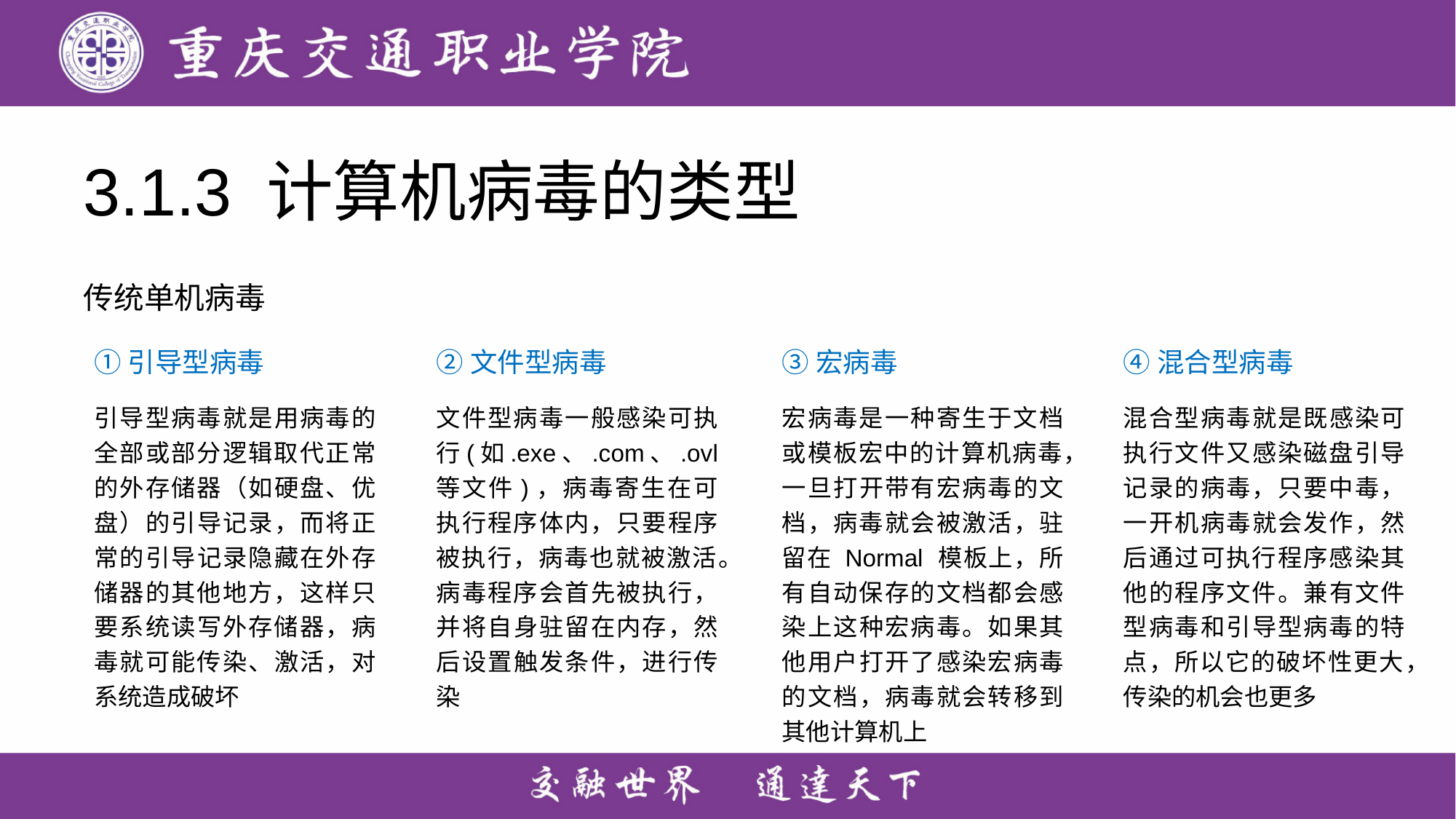

# 3.1.3 计算机病毒的类型
传统单机病毒
①引导型病毒
引导型病毒就是用病毒的全部或部分逻辑取代正常的外存储器（如硬盘、优盘）的引导记录，而将正常的引导记录隐藏在外存储器的其他地方，这样只要系统读写外存储器，病毒就可能传染、激活，对系统造成破坏
②文件型病毒
文件型病毒一般感染可执行(如.exe、.com、.ovl 等文件)，病毒寄生在可执行程序体内，只要程序被执行，病毒也就被激活。病毒程序会首先被执行，并将自身驻留在内存，然后设置触发条件，进行传染
③宏病毒
宏病毒是一种寄生于文档或模板宏中的计算机病毒，一旦打开带有宏病毒的文档，病毒就会被激活，驻留在 Normal 模板上，所有自动保存的文档都会感染上这种宏病毒。如果其他用户打开了感染宏病毒的文档，病毒就会转移到其他计算机上
④混合型病毒
混合型病毒就是既感染可执行文件又感染磁盘引导记录的病毒，只要中毒，一开机病毒就会发作，然后通过可执行程序感染其他的程序文件。兼有文件型病毒和引导型病毒的特点，所以它的破坏性更大，传染的机会也更多